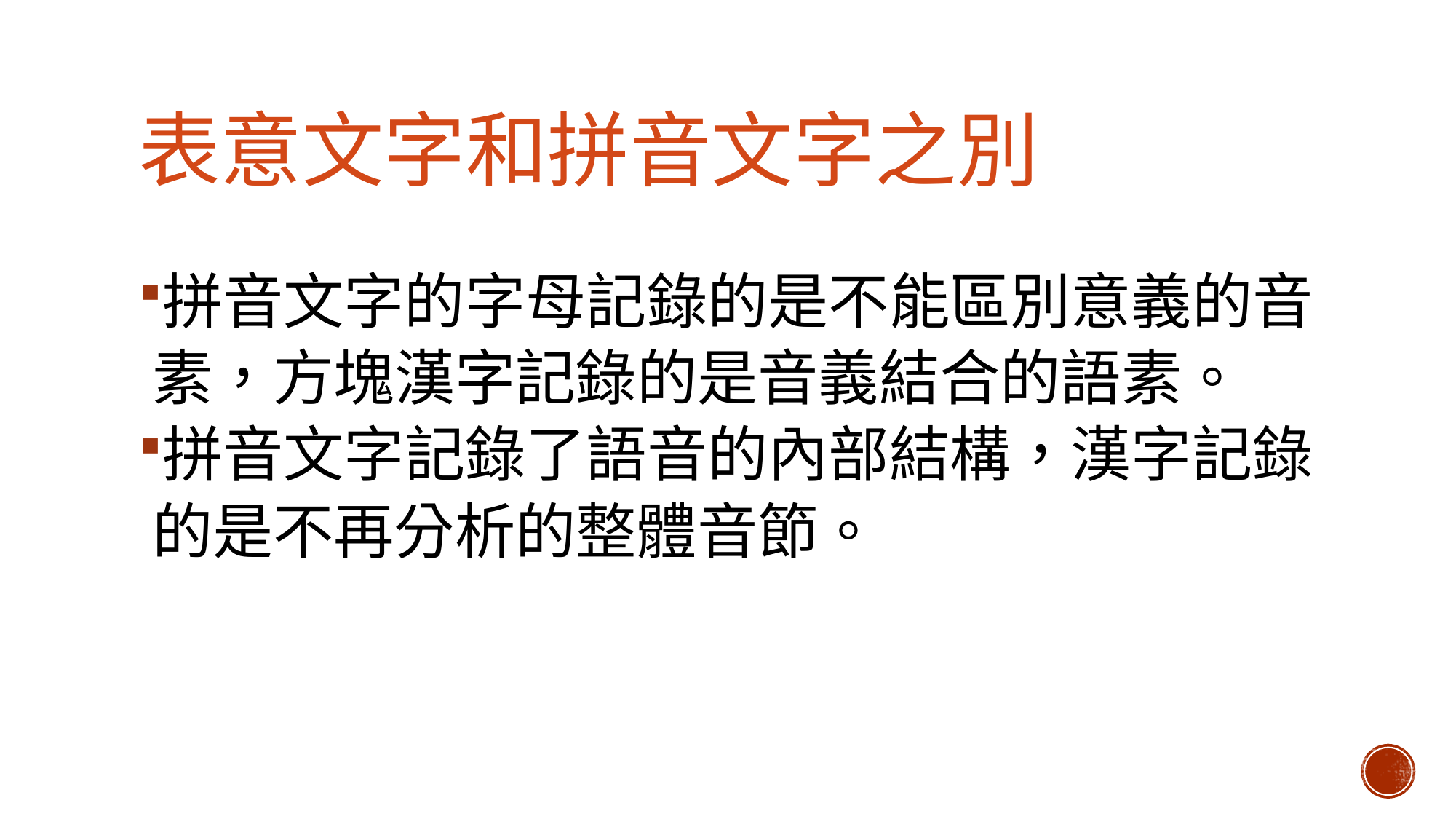

表意文字和拼音文字之別
拼音文字的字母記錄的是不能區別意義的音
 素，方塊漢字記錄的是音義結合的語素。
拼音文字記錄了語音的內部結構，漢字記錄
 的是不再分析的整體音節。